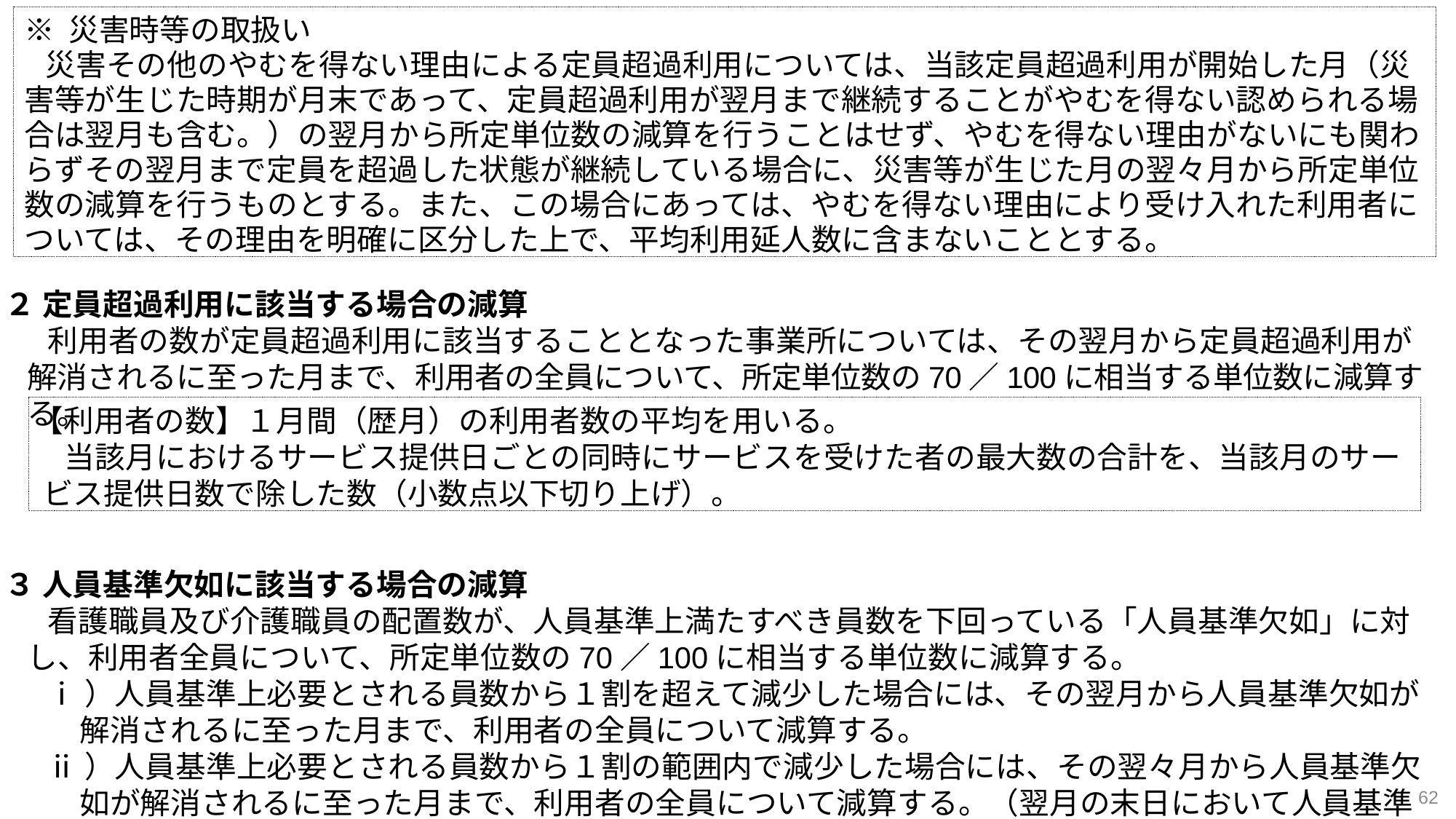

※ 災害時等の取扱い
災害その他のやむを得ない理由による定員超過利用については、当該定員超過利用が開始した月（災害等が生じた時期が月末であって、定員超過利用が翌月まで継続することがやむを得ない認められる場合は翌月も含む。）の翌月から所定単位数の減算を行うことはせず、やむを得ない理由がないにも関わらずその翌月まで定員を超過した状態が継続している場合に、災害等が生じた月の翌々月から所定単位数の減算を行うものとする。また、この場合にあっては、やむを得ない理由により受け入れた利用者については、その理由を明確に区分した上で、平均利用延人数に含まないこととする。
２ 定員超過利用に該当する場合の減算
利用者の数が定員超過利用に該当することとなった事業所については、その翌月から定員超過利用が解消されるに至った月まで、利用者の全員について、所定単位数の70／100に相当する単位数に減算する。

３ 人員基準欠如に該当する場合の減算
看護職員及び介護職員の配置数が、人員基準上満たすべき員数を下回っている「人員基準欠如」に対し、利用者全員について、所定単位数の70／100に相当する単位数に減算する。
ⅰ）人員基準上必要とされる員数から１割を超えて減少した場合には、その翌月から人員基準欠如が解消されるに至った月まで、利用者の全員について減算する。
ⅱ）人員基準上必要とされる員数から１割の範囲内で減少した場合には、その翌々月から人員基準欠如が解消されるに至った月まで、利用者の全員について減算する。（翌月の末日において人員基準を満たすに至っている場合を除く）。
【利用者の数】１月間（歴月）の利用者数の平均を用いる。
当該月におけるサービス提供日ごとの同時にサービスを受けた者の最大数の合計を、当該月のサービス提供日数で除した数（小数点以下切り上げ）。
62